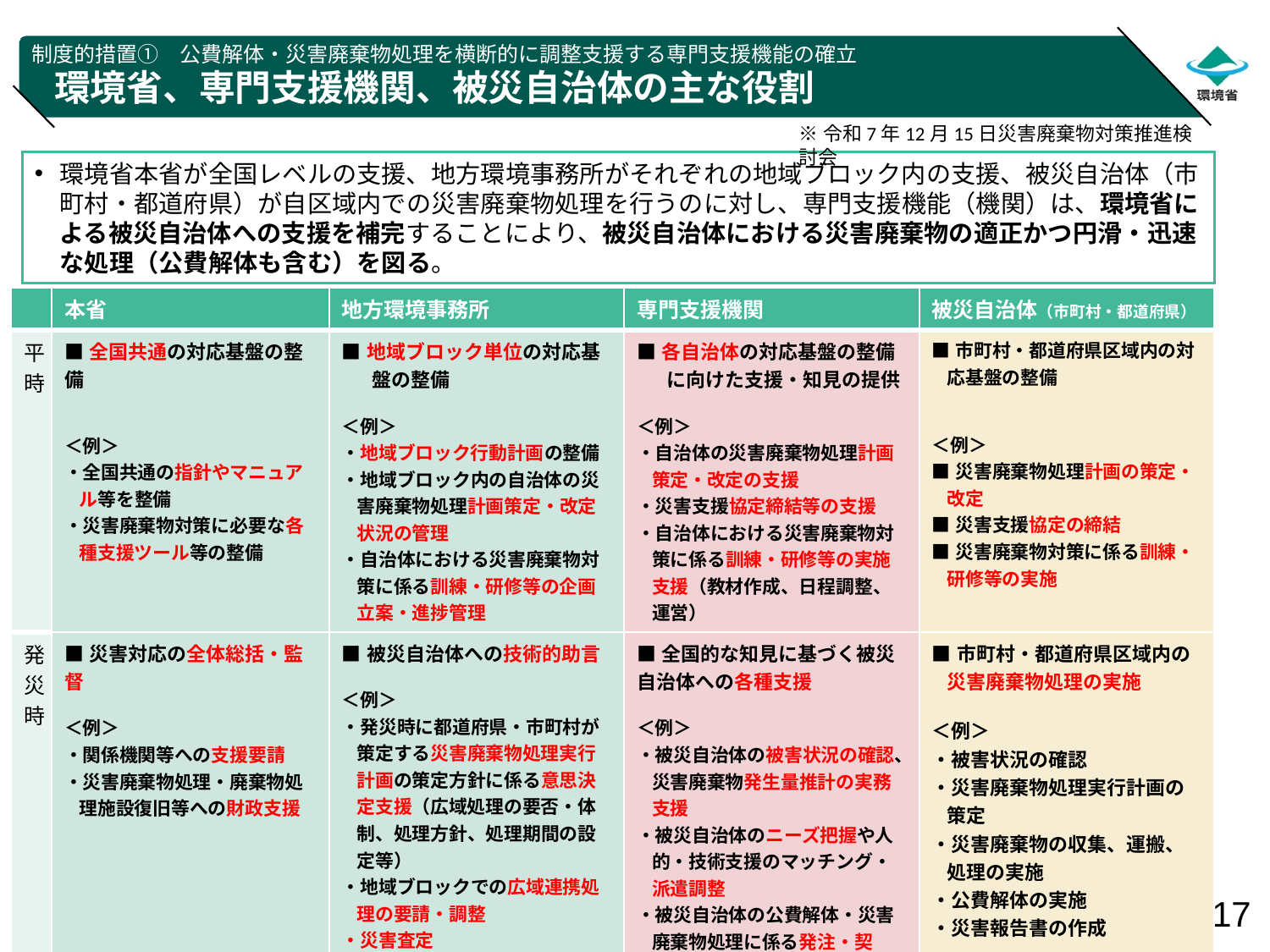

制度的措置①　公費解体・災害廃棄物処理を横断的に調整支援する専門支援機能の確立
# 環境省、専門支援機関、被災自治体の主な役割
※令和7年12月15日災害廃棄物対策推進検討会
環境省本省が全国レベルの支援、地方環境事務所がそれぞれの地域ブロック内の支援、被災自治体（市町村・都道府県）が自区域内での災害廃棄物処理を行うのに対し、専門支援機能（機関）は、環境省による被災自治体への支援を補完することにより、被災自治体における災害廃棄物の適正かつ円滑・迅速な処理（公費解体も含む）を図る。
|  | 本省 | 地方環境事務所 | 専門支援機関 | 被災自治体（市町村・都道府県） |
| --- | --- | --- | --- | --- |
| 平時 | ■全国共通の対応基盤の整備 ＜例＞ ・全国共通の指針やマニュアル等を整備 ・災害廃棄物対策に必要な各種支援ツール等の整備 | ■地域ブロック単位の対応基盤の整備 ＜例＞ ・地域ブロック行動計画の整備 ・地域ブロック内の自治体の災害廃棄物処理計画策定・改定状況の管理 ・自治体における災害廃棄物対策に係る訓練・研修等の企画立案・進捗管理 | ■各自治体の対応基盤の整備に向けた支援・知見の提供 ＜例＞ ・自治体の災害廃棄物処理計画策定・改定の支援 ・災害支援協定締結等の支援 ・自治体における災害廃棄物対策に係る訓練・研修等の実施支援（教材作成、日程調整、運営） | ■市町村・都道府県区域内の対応基盤の整備 ＜例＞ ■災害廃棄物処理計画の策定・改定 ■災害支援協定の締結 ■災害廃棄物対策に係る訓練・研修等の実施 |
| 発災時 | ■災害対応の全体総括・監督 ＜例＞ ・関係機関等への支援要請 ・災害廃棄物処理・廃棄物処理施設復旧等への財政支援 | ■被災自治体への技術的助言 ＜例＞ ・発災時に都道府県・市町村が策定する災害廃棄物処理実行計画の策定方針に係る意思決定支援（広域処理の要否・体制、処理方針、処理期間の設定等） ・地域ブロックでの広域連携処理の要請・調整 ・災害査定 | ■全国的な知見に基づく被災自治体への各種支援 ＜例＞　 ・被災自治体の被害状況の確認、災害廃棄物発生量推計の実務支援 ・被災自治体のニーズ把握や人的・技術支援のマッチング・派遣調整 ・被災自治体の公費解体・災害廃棄物処理に係る発注・契約・施工管理等各種事務支援 ・国の統括支援事務等の支援 | ■市町村・都道府県区域内の災害廃棄物処理の実施 ＜例＞ ・被害状況の確認 ・災害廃棄物処理実行計画の策定 ・災害廃棄物の収集、運搬、処理の実施 ・公費解体の実施 ・災害報告書の作成 |